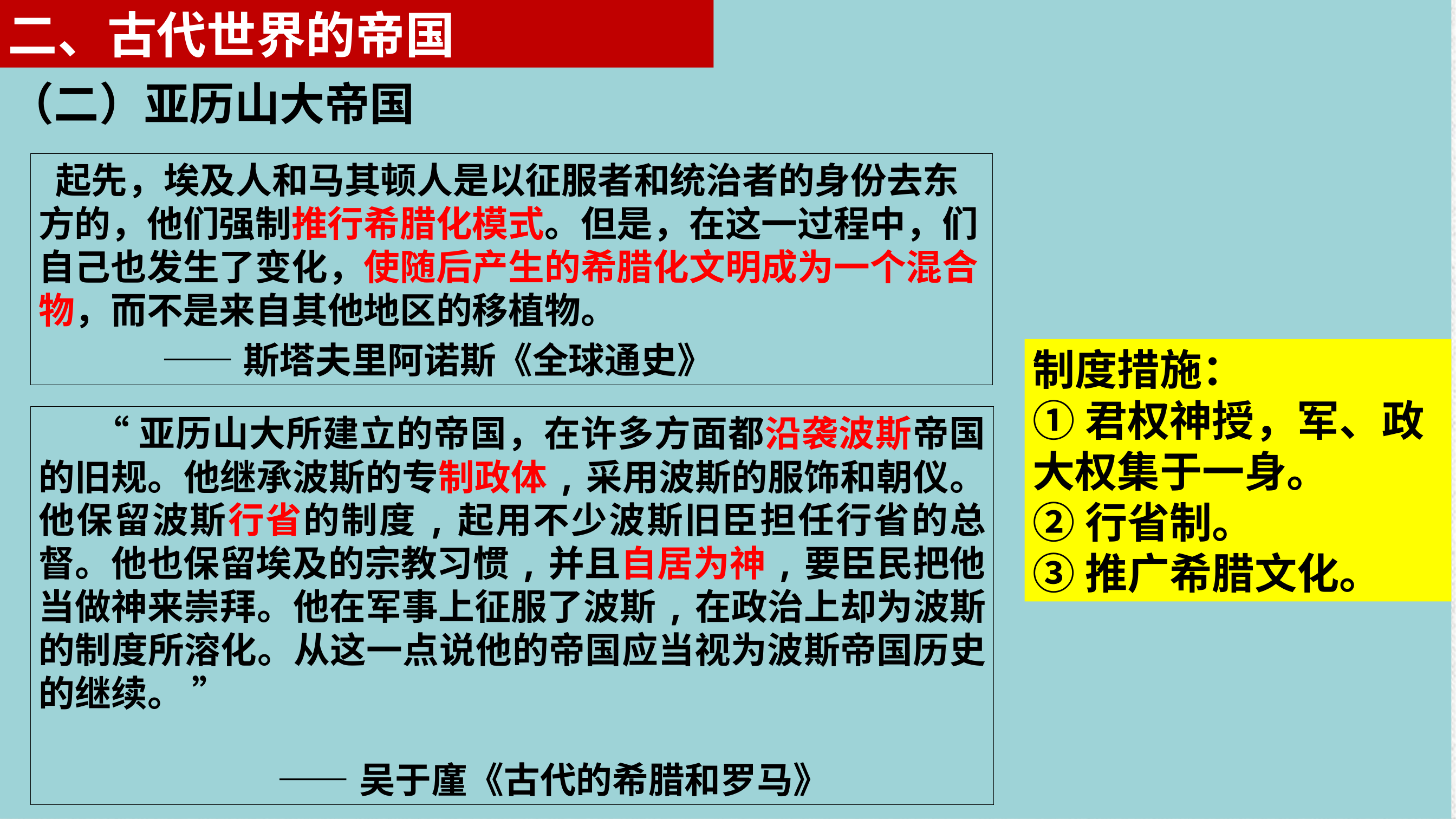

二、古代世界的帝国
（二）亚历山大帝国
 起先，埃及人和马其顿人是以征服者和统治者的身份去东方的，他们强制推行希腊化模式。但是，在这一过程中，们自己也发生了变化，使随后产生的希腊化文明成为一个混合物，而不是来自其他地区的移植物。
               ——斯塔夫里阿诺斯《全球通史》
制度措施：
①君权神授，军、政大权集于一身。
②行省制。
③推广希腊文化。
      “亚历山大所建立的帝国，在许多方面都沿袭波斯帝国的旧规。他继承波斯的专制政体,采用波斯的服饰和朝仪。他保留波斯行省的制度,起用不少波斯旧臣担任行省的总督。他也保留埃及的宗教习惯,并且自居为神,要臣民把他当做神来崇拜。他在军事上征服了波斯,在政治上却为波斯的制度所溶化。从这一点说他的帝国应当视为波斯帝国历史的继续。 ”
                             ——吴于廑《古代的希腊和罗马》